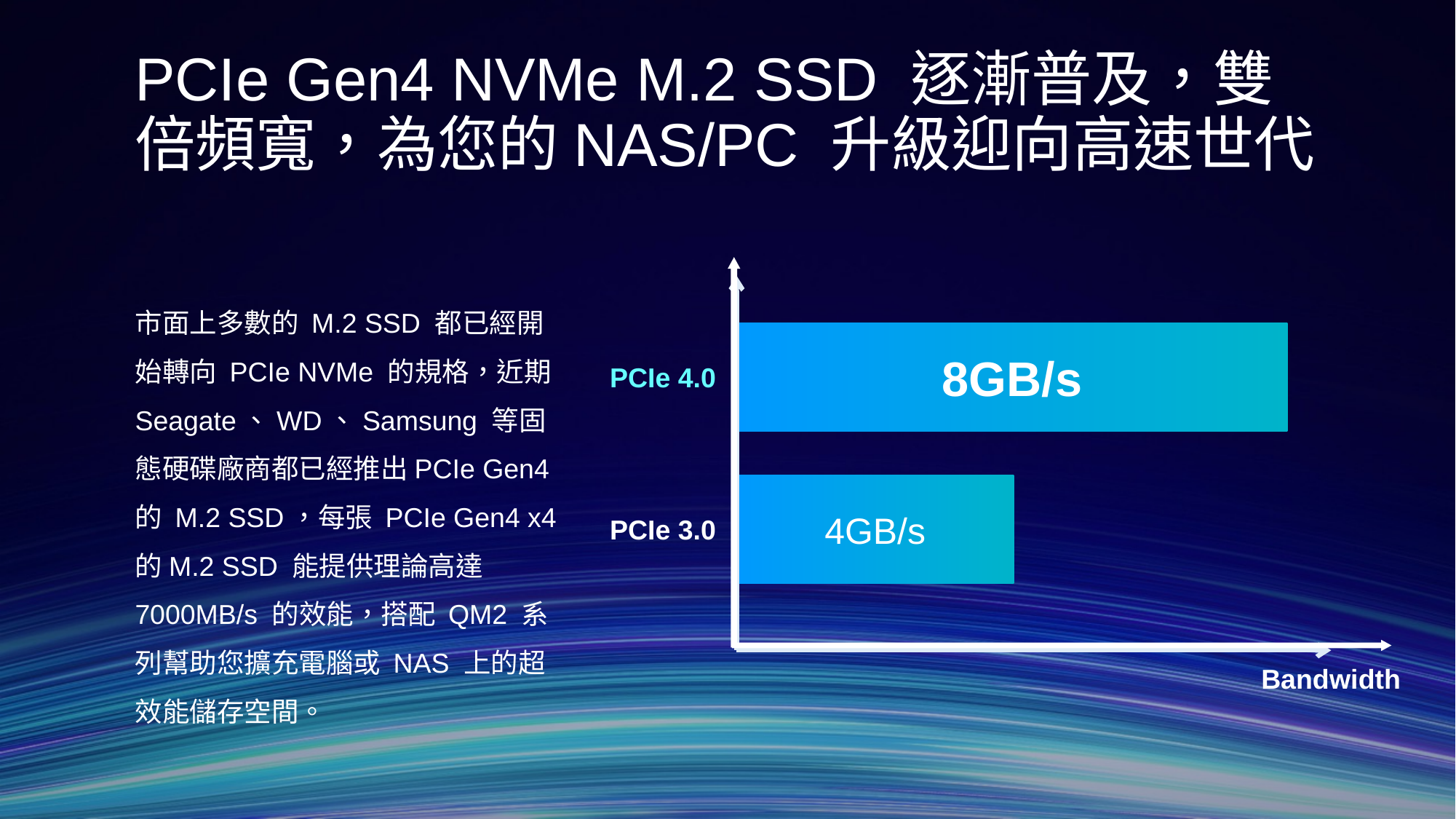

#
PCIe Gen4 NVMe M.2 SSD 逐漸普及，雙倍頻寬，為您的NAS/PC 升級迎向高速世代
市面上多數的 M.2 SSD 都已經開始轉向 PCIe NVMe 的規格，近期 Seagate、WD、Samsung 等固態硬碟廠商都已經推出PCIe Gen4 的 M.2 SSD，每張 PCIe Gen4 x4的M.2 SSD 能提供理論高達 7000MB/s 的效能，搭配 QM2 系列幫助您擴充電腦或 NAS 上的超效能儲存空間。
8GB/s
PCIe 4.0

4GB/s

PCIe 3.0

Bandwidth